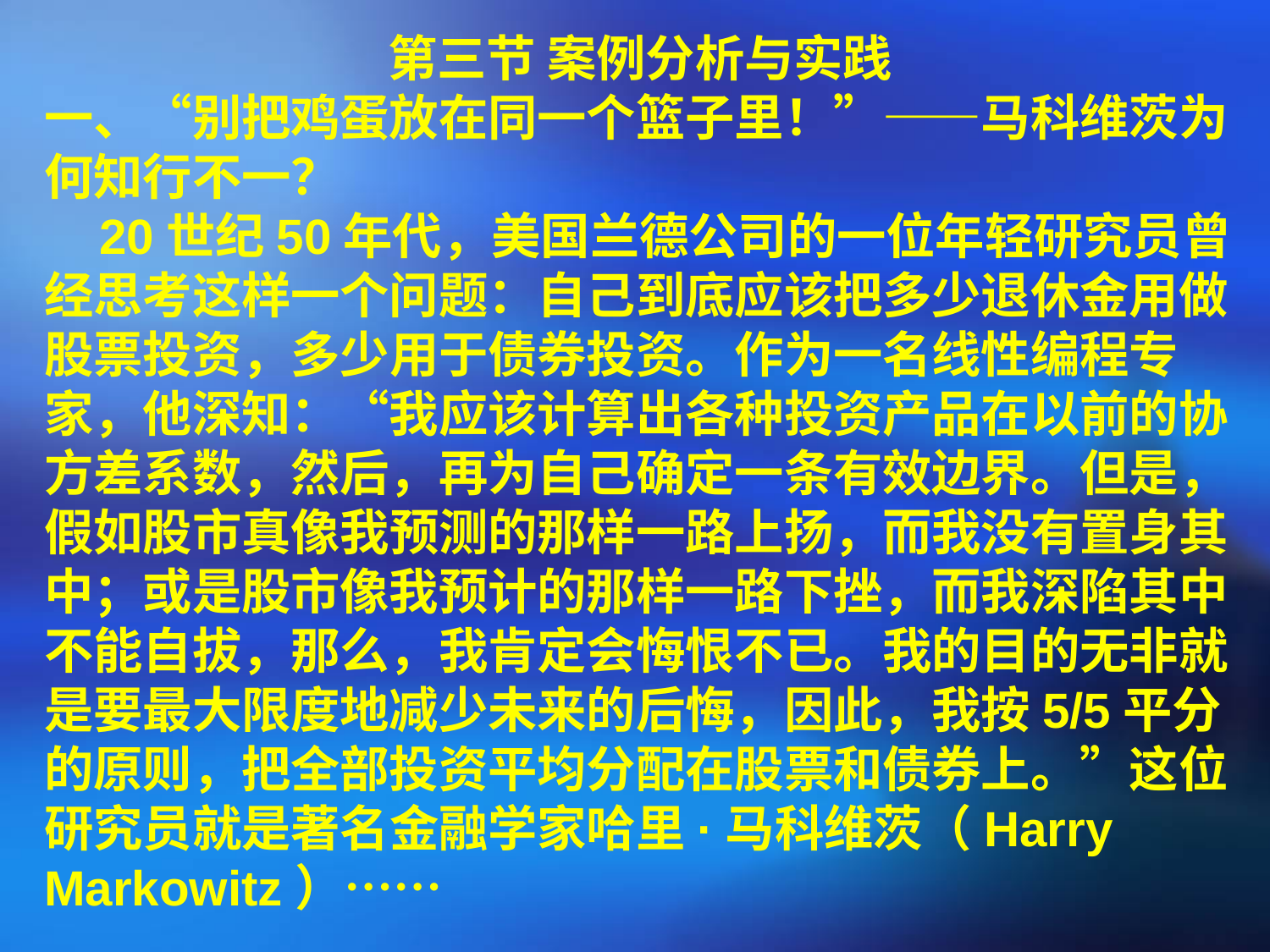

第三节 案例分析与实践
一、“别把鸡蛋放在同一个篮子里！”——马科维茨为何知行不一？
    20世纪50年代，美国兰德公司的一位年轻研究员曾经思考这样一个问题：自己到底应该把多少退休金用做股票投资，多少用于债券投资。作为一名线性编程专家，他深知：“我应该计算出各种投资产品在以前的协方差系数，然后，再为自己确定一条有效边界。但是，假如股市真像我预测的那样一路上扬，而我没有置身其中；或是股市像我预计的那样一路下挫，而我深陷其中不能自拔，那么，我肯定会悔恨不已。我的目的无非就是要最大限度地减少未来的后悔，因此，我按5/5平分的原则，把全部投资平均分配在股票和债券上。”这位研究员就是著名金融学家哈里·马科维茨（Harry Markowitz）……